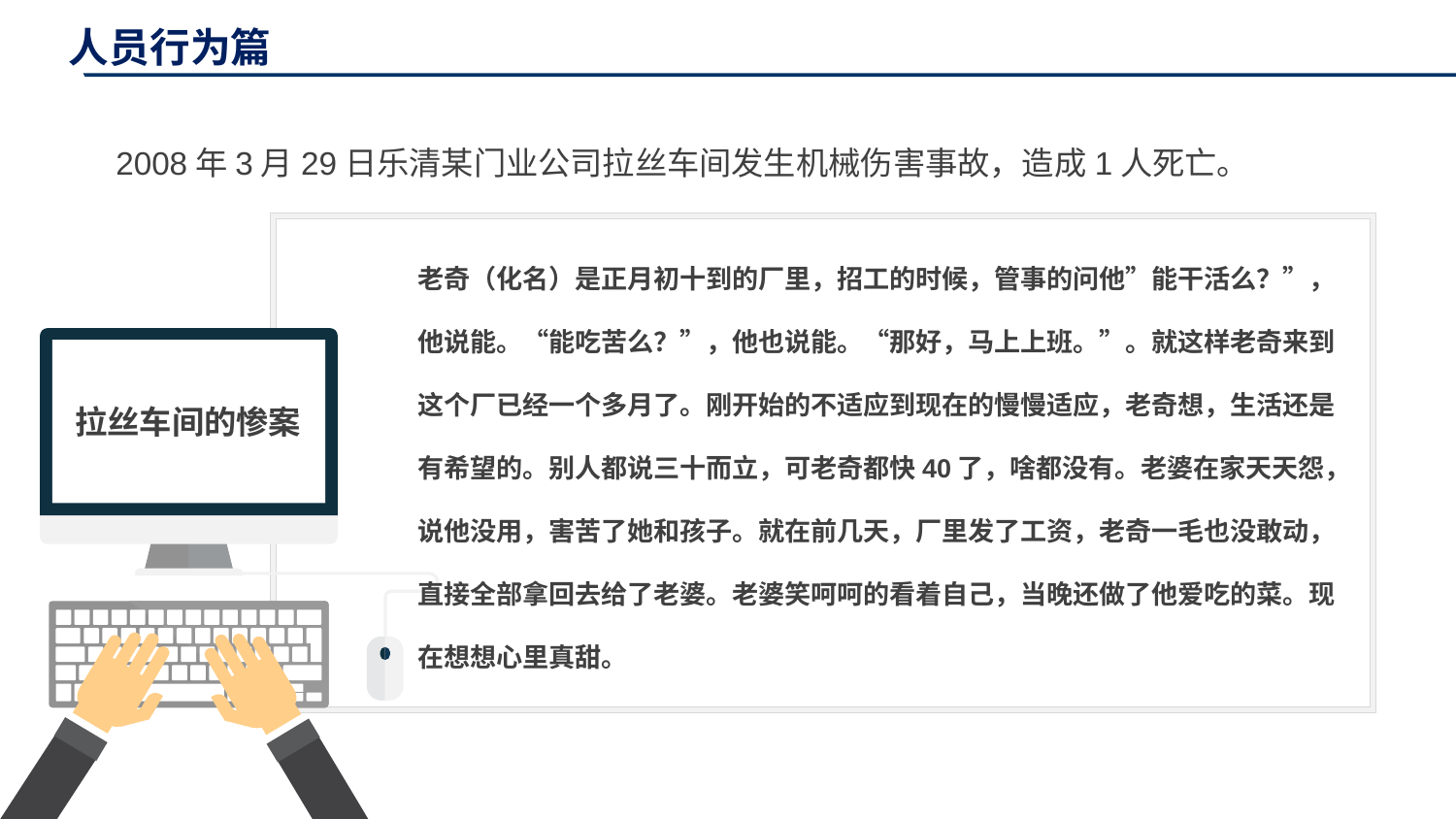

人员行为篇

2008年3月29日乐清某门业公司拉丝车间发生机械伤害事故，造成1人死亡。

老奇（化名）是正月初十到的厂里，招工的时候，管事的问他”能干活么？”，他说能。“能吃苦么？”，他也说能。“那好，马上上班。”。就这样老奇来到这个厂已经一个多月了。刚开始的不适应到现在的慢慢适应，老奇想，生活还是有希望的。别人都说三十而立，可老奇都快40了，啥都没有。老婆在家天天怨，说他没用，害苦了她和孩子。就在前几天，厂里发了工资，老奇一毛也没敢动，直接全部拿回去给了老婆。老婆笑呵呵的看着自己，当晚还做了他爱吃的菜。现在想想心里真甜。

拉丝车间的惨案